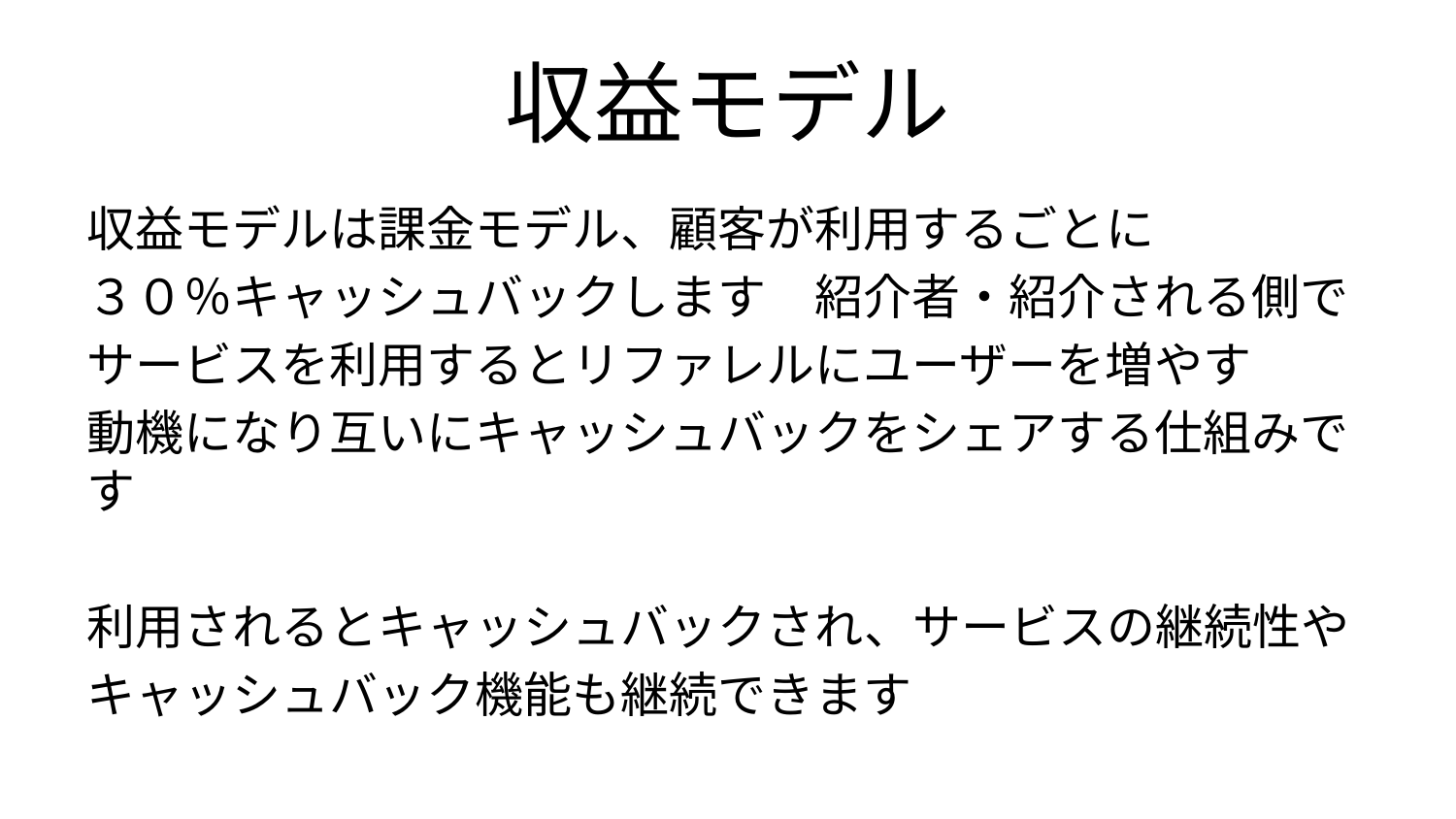

# 収益モデル
収益モデルは課金モデル、顧客が利用するごとに
３０％キャッシュバックします　紹介者・紹介される側で
サービスを利用するとリファレルにユーザーを増やす
動機になり互いにキャッシュバックをシェアする仕組みです

利用されるとキャッシュバックされ、サービスの継続性や
キャッシュバック機能も継続できます